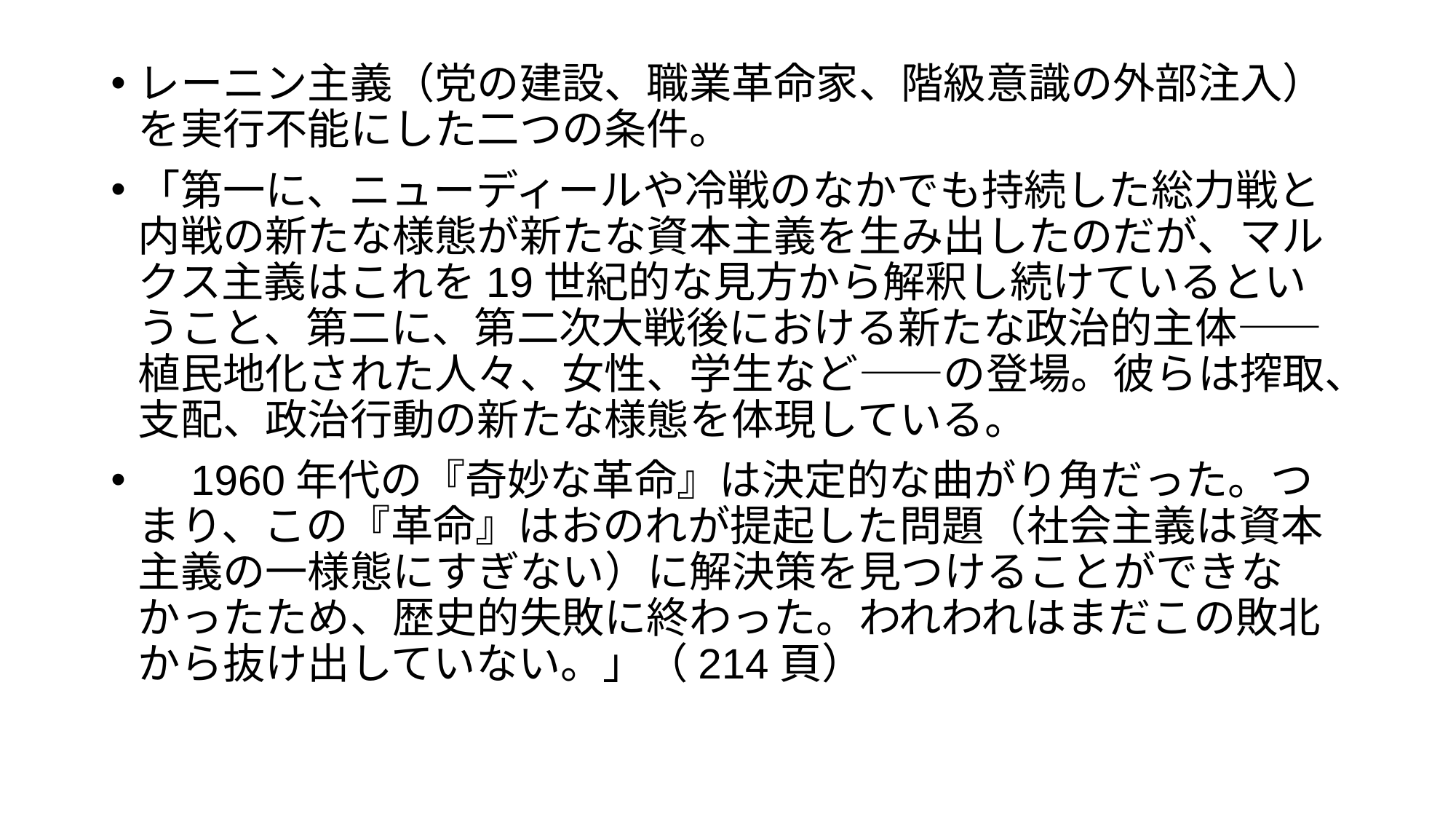

#
レーニン主義（党の建設、職業革命家、階級意識の外部注入）を実行不能にした二つの条件。
「第一に、ニューディールや冷戦のなかでも持続した総力戦と内戦の新たな様態が新たな資本主義を生み出したのだが、マルクス主義はこれを19世紀的な見方から解釈し続けているということ、第二に、第二次大戦後における新たな政治的主体――植民地化された人々、女性、学生など――の登場。彼らは搾取、支配、政治行動の新たな様態を体現している。
　1960年代の『奇妙な革命』は決定的な曲がり角だった。つまり、この『革命』はおのれが提起した問題（社会主義は資本主義の一様態にすぎない）に解決策を見つけることができなかったため、歴史的失敗に終わった。われわれはまだこの敗北から抜け出していない。」（214頁）